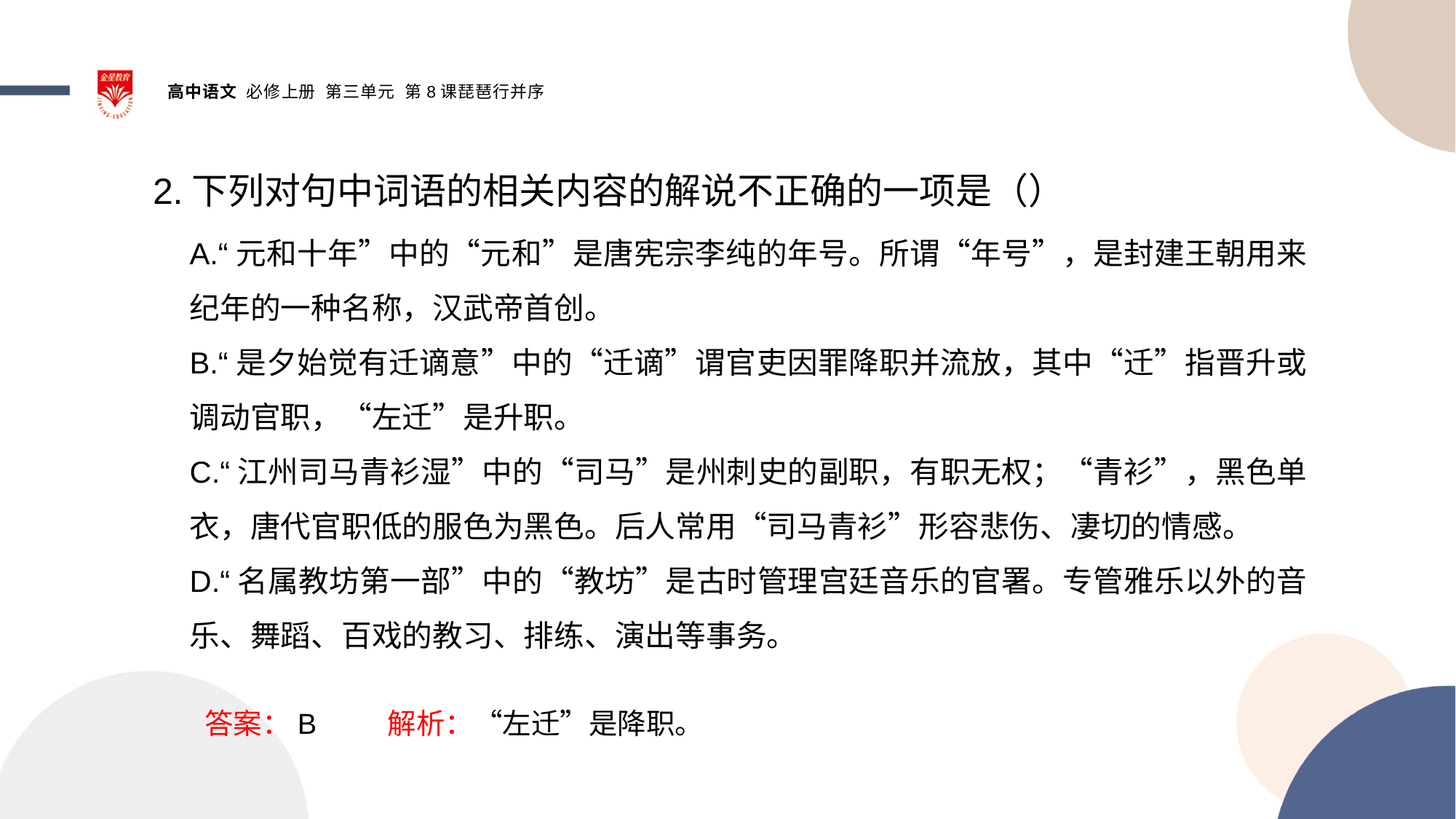

2.下列对句中词语的相关内容的解说不正确的一项是（）
A.“元和十年”中的“元和”是唐宪宗李纯的年号。所谓“年号”，是封建王朝用来纪年的一种名称，汉武帝首创。
B.“是夕始觉有迁谪意”中的“迁谪”谓官吏因罪降职并流放，其中“迁”指晋升或调动官职，“左迁”是升职。
C.“江州司马青衫湿”中的“司马”是州刺史的副职，有职无权；“青衫”，黑色单衣，唐代官职低的服色为黑色。后人常用“司马青衫”形容悲伤、凄切的情感。
D.“名属教坊第一部”中的“教坊”是古时管理宫廷音乐的官署。专管雅乐以外的音乐、舞蹈、百戏的教习、排练、演出等事务。
答案：B        解析：“左迁”是降职。